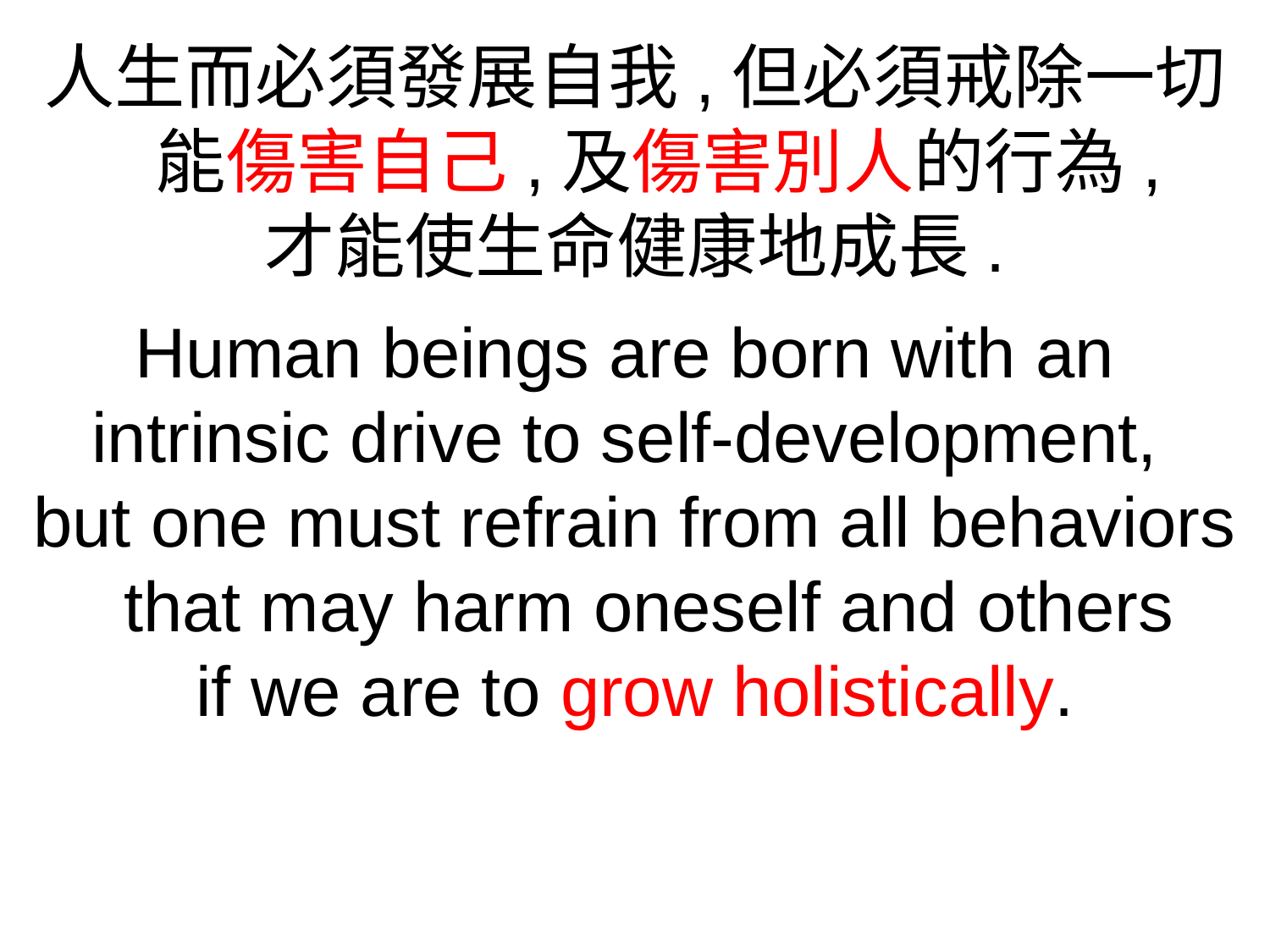

人生而必須發展自我,但必須戒除一切能傷害自己,及傷害別人的行為,
才能使生命健康地成長.
Human beings are born with an
intrinsic drive to self-development,
but one must refrain from all behaviors that may harm oneself and others
if we are to grow holistically.